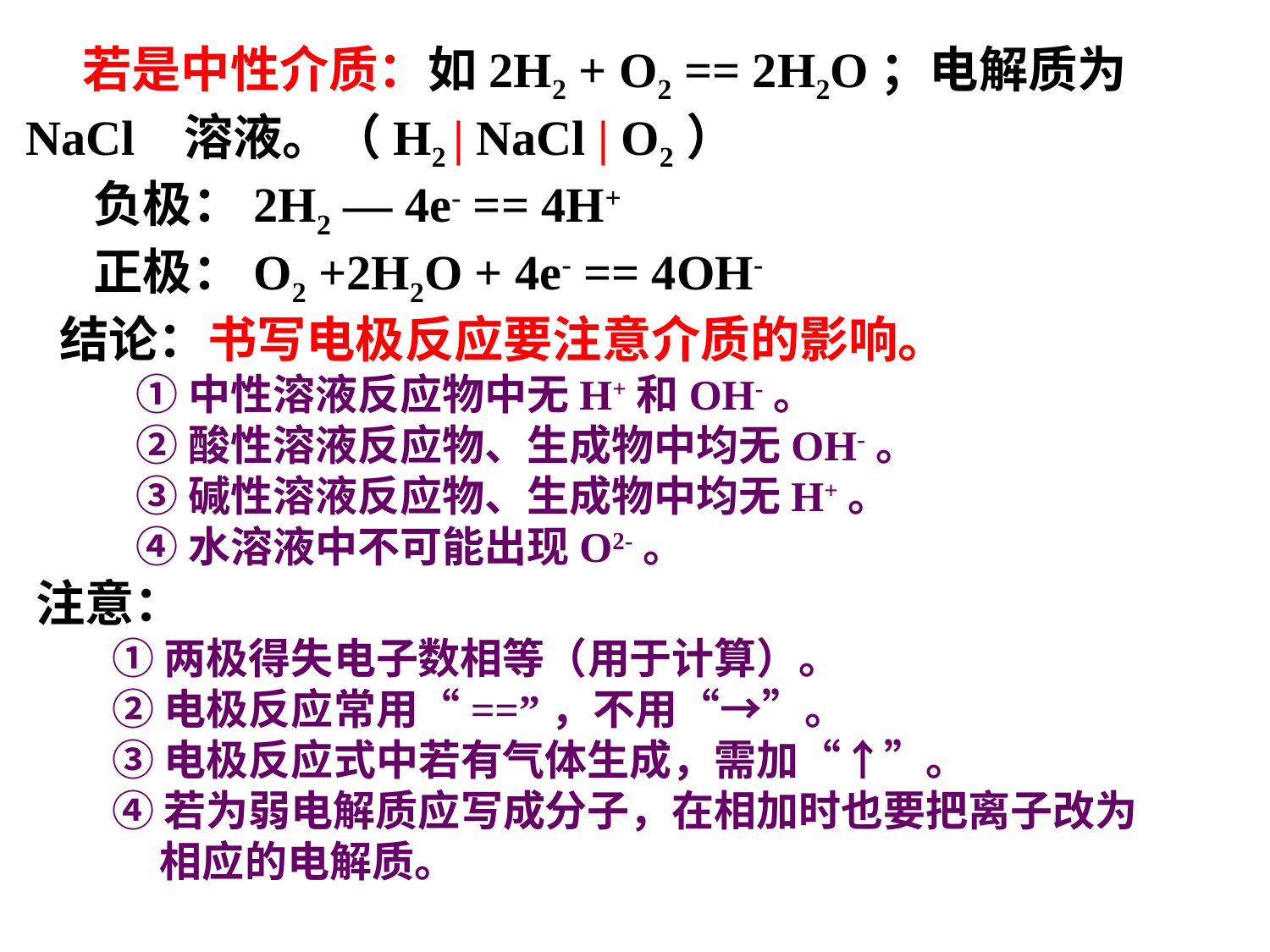

若是中性介质：如2H2 + O2 == 2H2O；电解质为
NaCl   溶液。（H2 | NaCl | O2）
     负极：2H2 — 4e- == 4H+
     正极：O2 +2H2O + 4e- == 4OH-
结论：书写电极反应要注意介质的影响。
        ①中性溶液反应物中无H+和OH-。
        ②酸性溶液反应物、生成物中均无OH-。
        ③碱性溶液反应物、生成物中均无H+。
        ④水溶液中不可能出现O2-。
注意：
        ①两极得失电子数相等（用于计算）。
        ②电极反应常用“==”，不用“→”。
        ③电极反应式中若有气体生成，需加“↑”。
        ④若为弱电解质应写成分子，在相加时也要把离子改为
            相应的电解质。